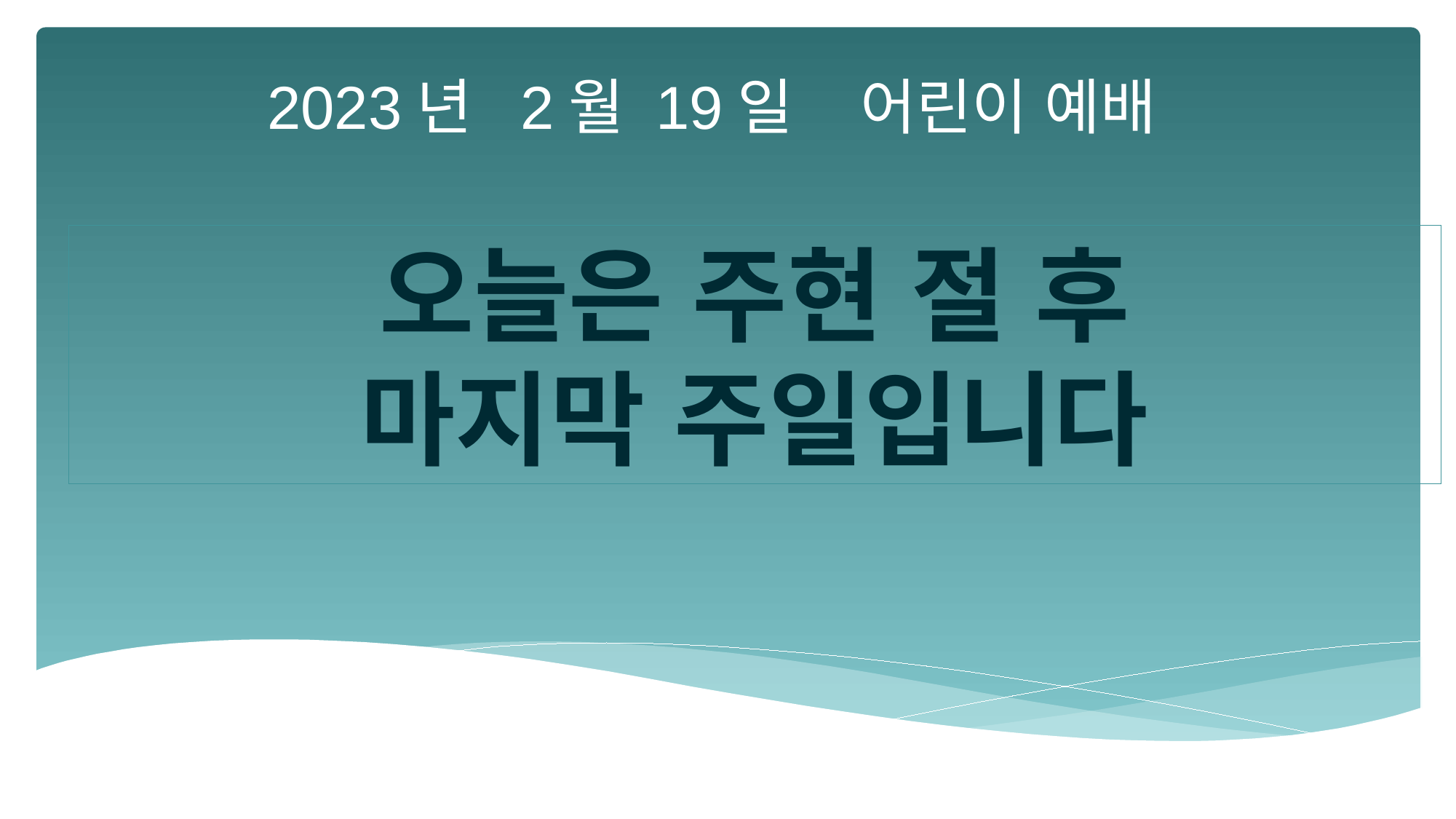

2023년  2월 19일    어린이 예배
오늘은 주현 절 후
마지막 주일입니다